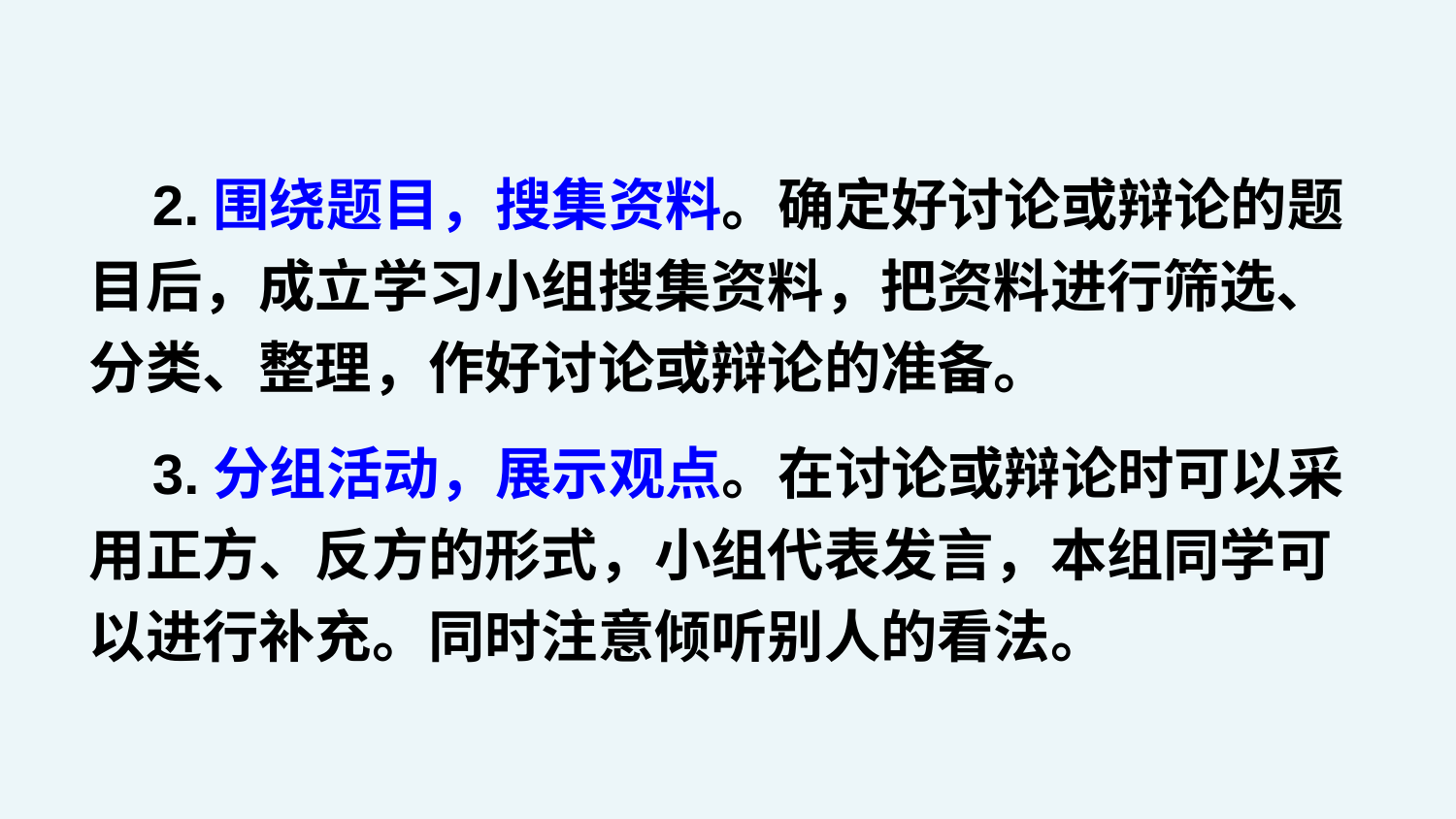

2.围绕题目，搜集资料。确定好讨论或辩论的题目后，成立学习小组搜集资料，把资料进行筛选、分类、整理，作好讨论或辩论的准备。
    3.分组活动，展示观点。在讨论或辩论时可以采用正方、反方的形式，小组代表发言，本组同学可以进行补充。同时注意倾听别人的看法。